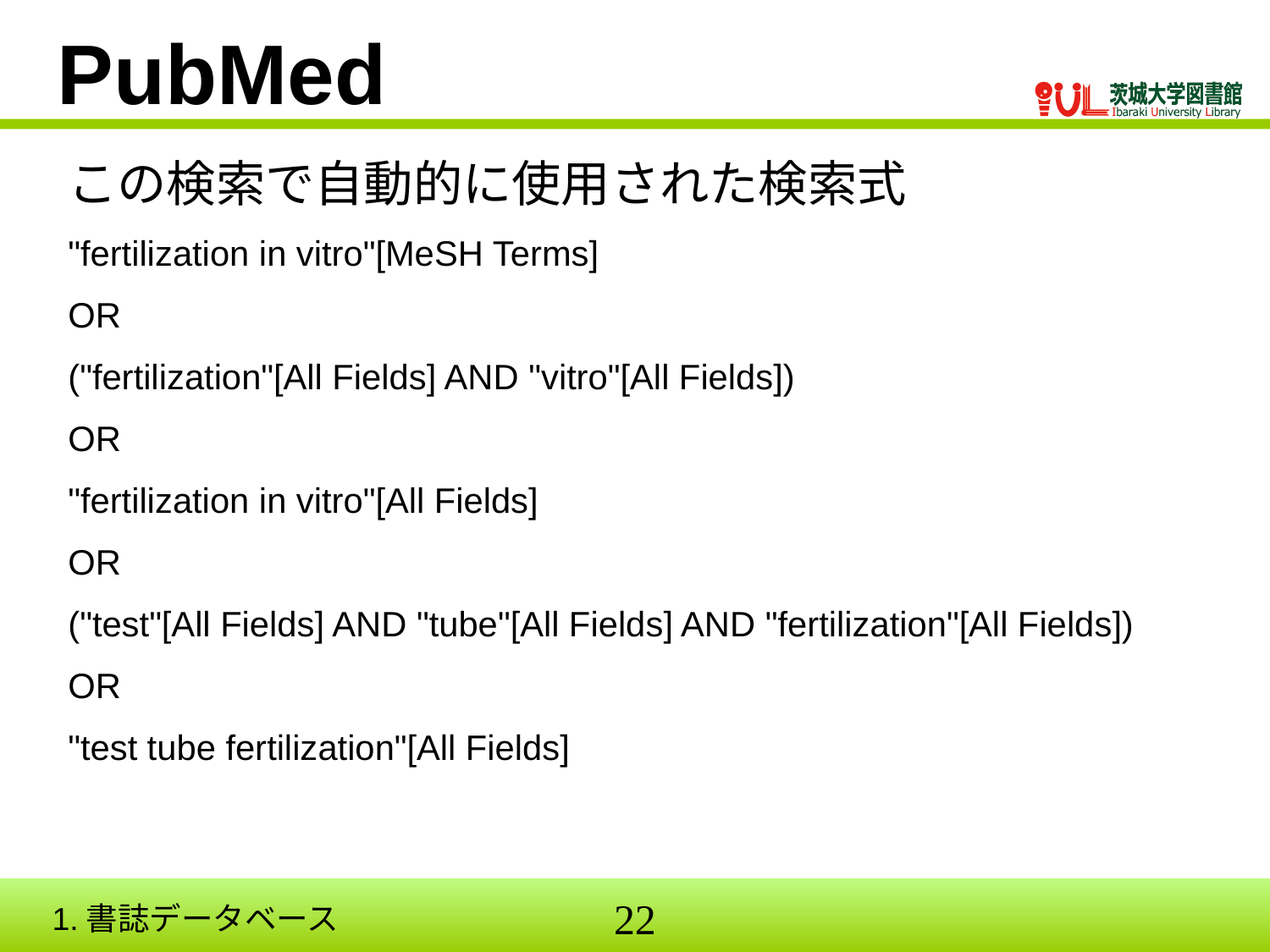

PubMed
この検索で自動的に使用された検索式
"fertilization in vitro"[MeSH Terms]
OR
("fertilization"[All Fields] AND "vitro"[All Fields])
OR
"fertilization in vitro"[All Fields]
OR
("test"[All Fields] AND "tube"[All Fields] AND "fertilization"[All Fields])
OR
"test tube fertilization"[All Fields]
1.書誌データベース